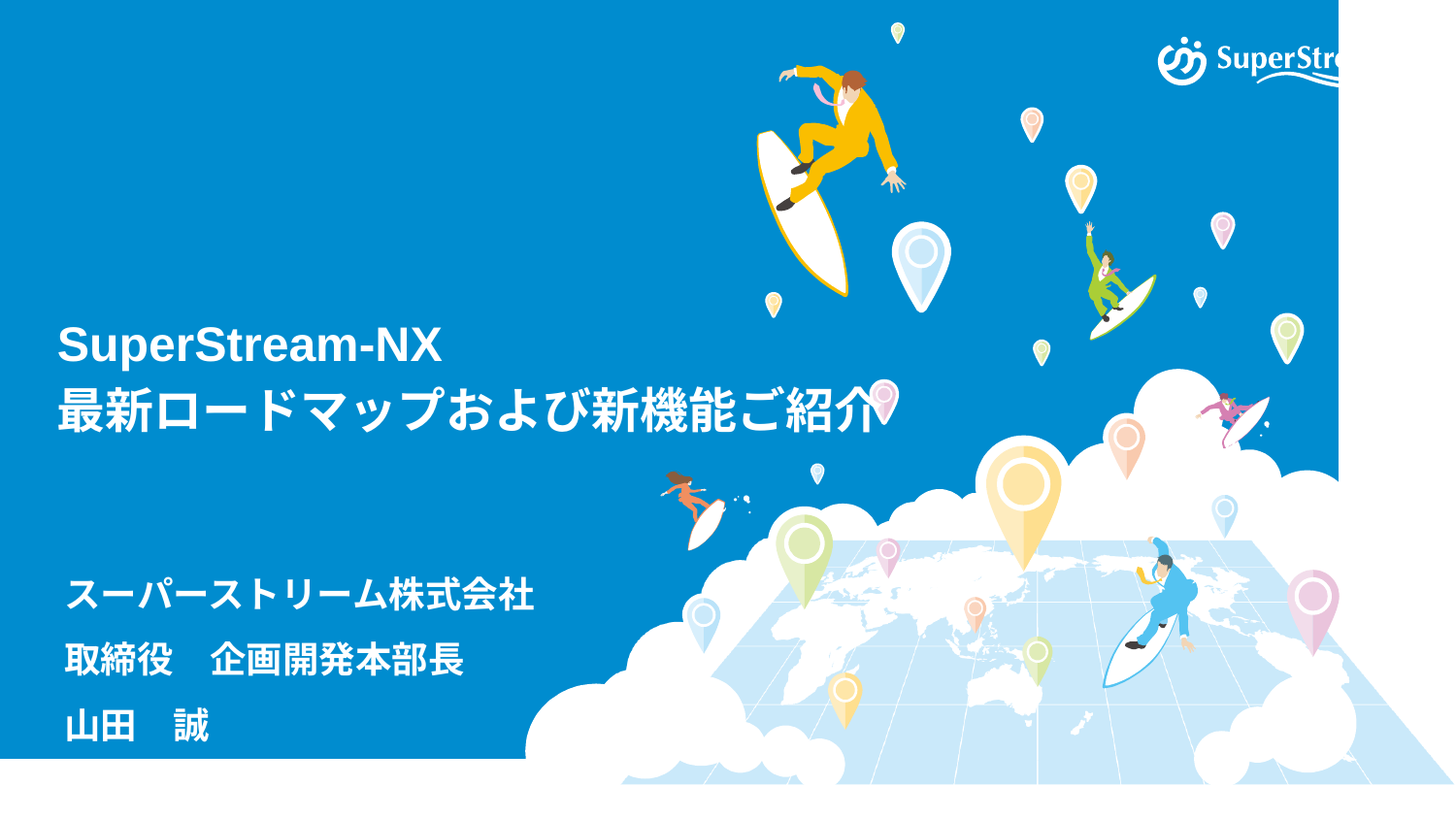

# SuperStream-NX 最新ロードマップおよび新機能ご紹介
スーパーストリーム株式会社
取締役　企画開発本部長
山田　誠
©SuperStream Inc. All rights reserved.